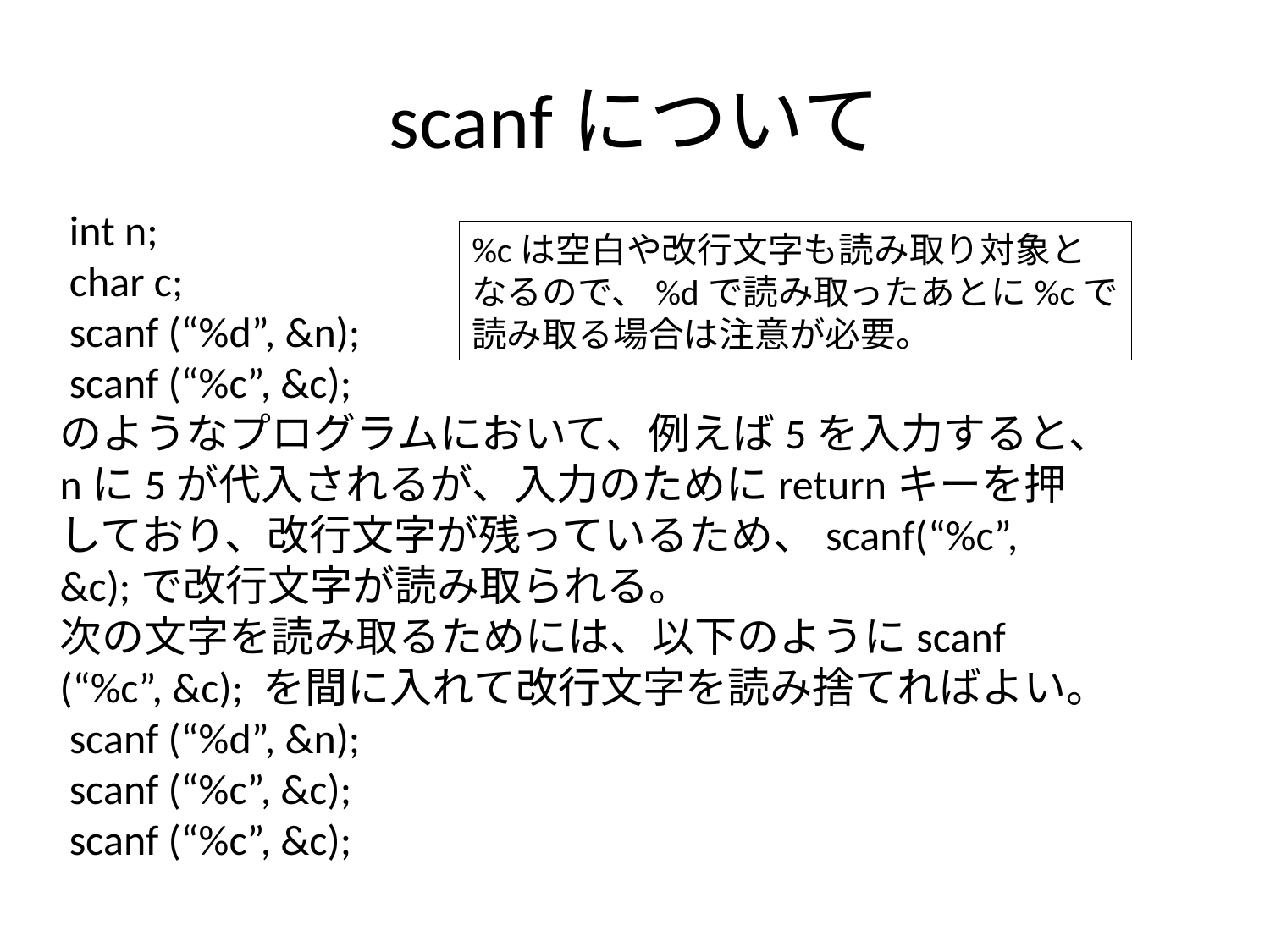

# scanfについて
 int n;
 char c;
 scanf (“%d”, &n);
 scanf (“%c”, &c);
のようなプログラムにおいて、例えば5を入力すると、nに5が代入されるが、入力のためにreturnキーを押しており、改行文字が残っているため、scanf(“%c”, &c);で改行文字が読み取られる。
次の文字を読み取るためには、以下のようにscanf (“%c”, &c); を間に入れて改行文字を読み捨てればよい。
 scanf (“%d”, &n);
 scanf (“%c”, &c);
 scanf (“%c”, &c);
%cは空白や改行文字も読み取り対象となるので、%dで読み取ったあとに%cで読み取る場合は注意が必要。